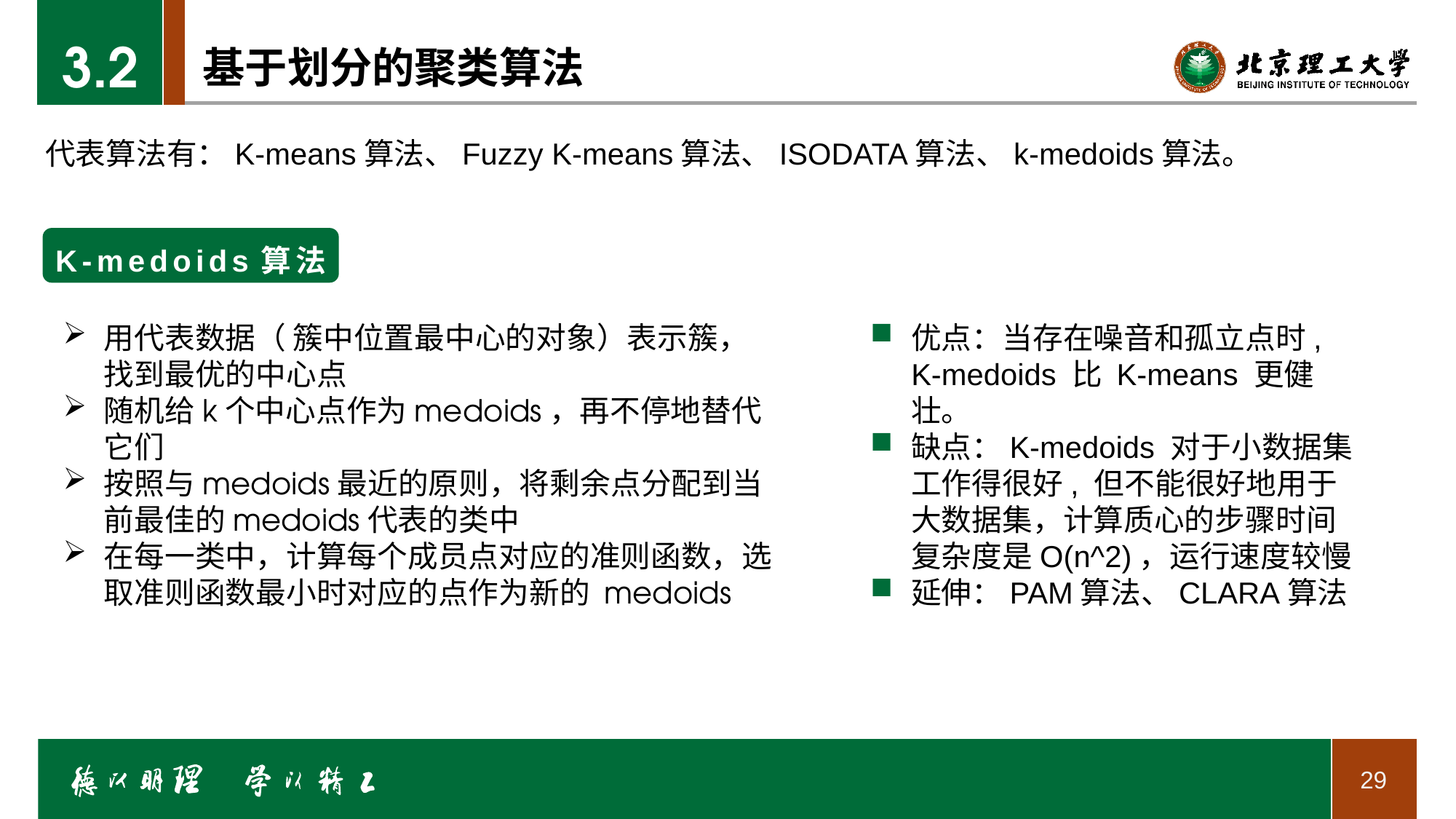

3.2
# 基于划分的聚类算法
代表算法有：K-means算法、Fuzzy K-means算法、ISODATA算法、k-medoids算法。
K-medoids算法
用代表数据（ 簇中位置最中心的对象）表示簇，找到最优的中心点
随机给k个中心点作为medoids，再不停地替代它们
按照与medoids最近的原则，将剩余点分配到当前最佳的medoids代表的类中
在每一类中，计算每个成员点对应的准则函数，选取准则函数最小时对应的点作为新的 medoids
优点：当存在噪音和孤立点时, K-medoids 比 K-means 更健壮。
缺点：K-medoids 对于小数据集工作得很好, 但不能很好地用于大数据集，计算质心的步骤时间复杂度是O(n^2)，运行速度较慢
延伸：PAM算法、CLARA算法